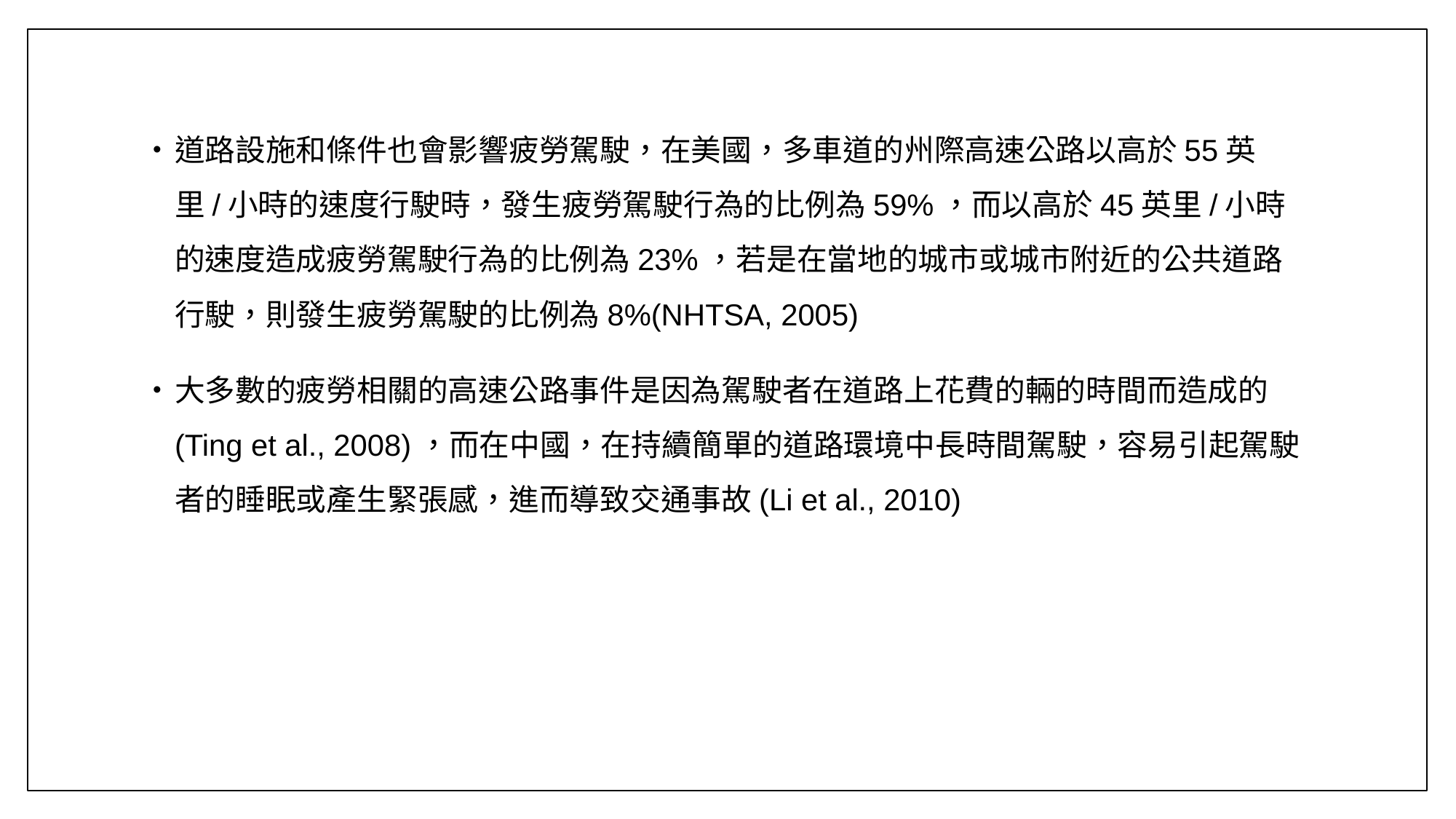

道路設施和條件也會影響疲勞駕駛，在美國，多車道的州際高速公路以高於55英里/小時的速度行駛時，發生疲勞駕駛行為的比例為59%，而以高於45英里/小時的速度造成疲勞駕駛行為的比例為23%，若是在當地的城市或城市附近的公共道路行駛，則發生疲勞駕駛的比例為8%(NHTSA, 2005)
大多數的疲勞相關的高速公路事件是因為駕駛者在道路上花費的輛的時間而造成的(Ting et al., 2008)，而在中國，在持續簡單的道路環境中長時間駕駛，容易引起駕駛者的睡眠或產生緊張感，進而導致交通事故(Li et al., 2010)